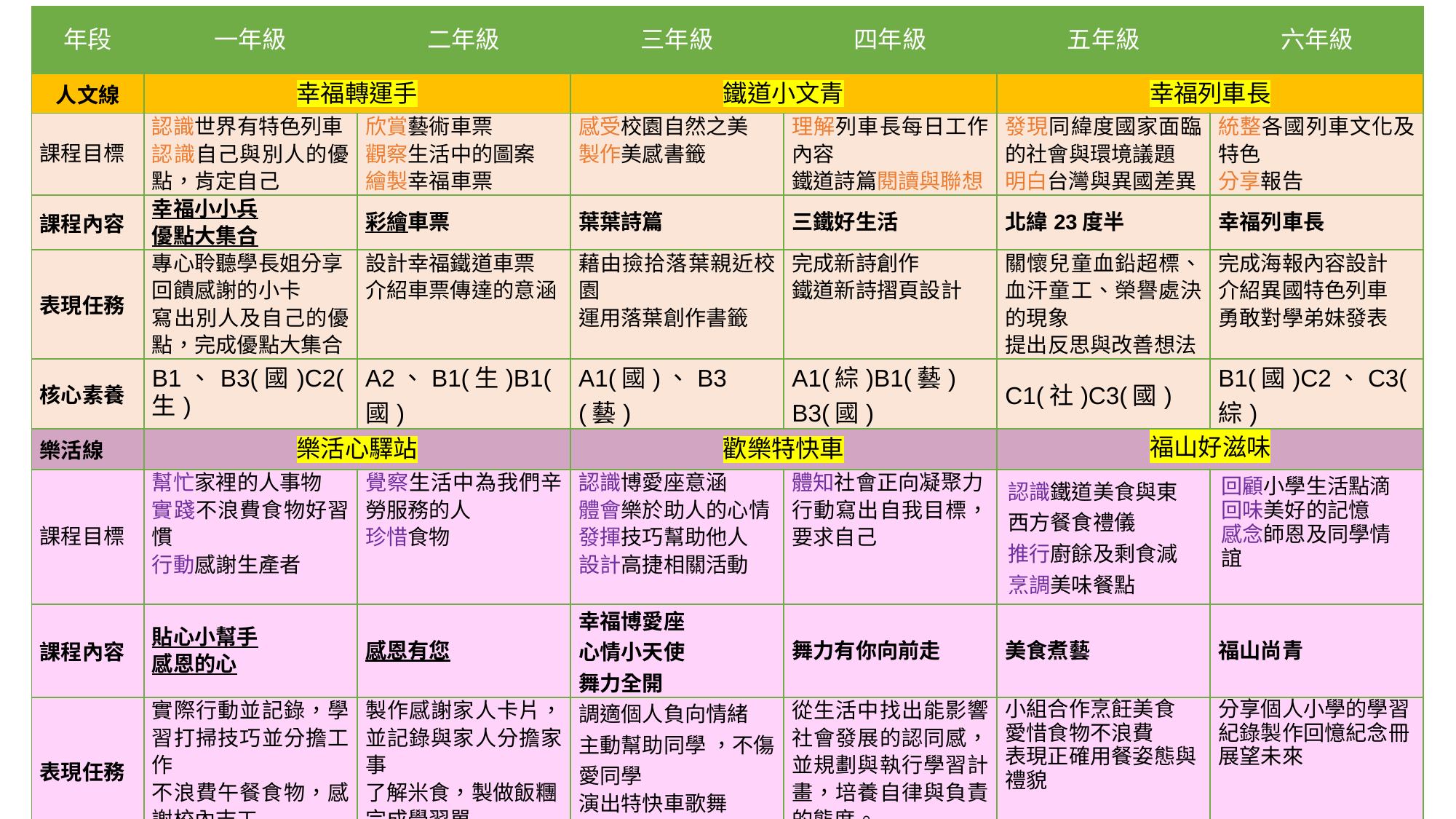

| 年段 | 一年級 | 二年級 | 三年級 | 四年級 | 五年級 | 六年級 |
| --- | --- | --- | --- | --- | --- | --- |
| 人文線 | 幸福轉運手 |  | 鐵道小文青 |  | 幸福列車長 |  |
| 課程目標 | 認識世界有特色列車 認識自己與別人的優點，肯定自己 | 欣賞藝術車票 觀察生活中的圖案 繪製幸福車票 | 感受校園自然之美 製作美感書籤 | 理解列車長每日工作內容 鐵道詩篇閱讀與聯想 | 發現同緯度國家面臨的社會與環境議題 明白台灣與異國差異 | 統整各國列車文化及特色 分享報告 |
| 課程內容 | 幸福小小兵 優點大集合 | 彩繪車票 | 葉葉詩篇 | 三鐵好生活 | 北緯23度半 | 幸福列車長 |
| 表現任務 | 專心聆聽學長姐分享 回饋感謝的小卡 寫出別人及自己的優點，完成優點大集合 | 設計幸福鐵道車票 介紹車票傳達的意涵 | 藉由撿拾落葉親近校園 運用落葉創作書籤 | 完成新詩創作 鐵道新詩摺頁設計 | 關懷兒童血鉛超標、血汗童工、榮譽處決的現象 提出反思與改善想法 | 完成海報內容設計 介紹異國特色列車 勇敢對學弟妹發表 |
| 核心素養 | B1、B3(國)C2(生) | A2、B1(生)B1(國) | A1(國)、B3(藝) | A1(綜)B1(藝) B3(國) | C1(社)C3(國) | B1(國)C2、C3(綜) |
| 樂活線 | 樂活心驛站 |  | 歡樂特快車 |  | 福山好滋味 |  |
| 課程目標 | 幫忙家裡的人事物 實踐不浪費食物好習慣 行動感謝生產者 | 覺察生活中為我們辛勞服務的人 珍惜食物 | 認識博愛座意涵 體會樂於助人的心情 發揮技巧幫助他人 設計高捷相關活動 | 體知社會正向凝聚力 行動寫出自我目標，要求自己 | 認識鐵道美食與東西方餐食禮儀 推行廚餘及剩食減 烹調美味餐點 | 回顧小學生活點滴 回味美好的記憶 感念師恩及同學情誼 |
| 課程內容 | 貼心小幫手 感恩的心 | 感恩有您 | 幸福博愛座 心情小天使 舞力全開 | 舞力有你向前走 | 美食煮藝 | 福山尚青 |
| 表現任務 | 實際行動並記錄，學習打掃技巧並分擔工作 不浪費午餐食物，感謝校內志工 | 製作感謝家人卡片，並記錄與家人分擔家事 了解米食，製做飯糰 完成學習單 | 調適個人負向情緒 主動幫助同學 ，不傷愛同學 演出特快車歌舞 校園快閃活動 | 從生活中找出能影響社會發展的認同感，並規劃與執行學習計畫，培養自律與負責的態度。 | 小組合作烹飪美食 愛惜食物不浪費 表現正確用餐姿態與禮貌 | 分享個人小學的學習紀錄製作回憶紀念冊展望未來 |
| 核心素養 | A1、A3、C2(生) | A1、C1(生).B1(國) | A2(國)A1(健) 、B1B3(綜)、C2(社) |  | A2(綜)C1(社) C1(自) | B1(藝)B3(國) |